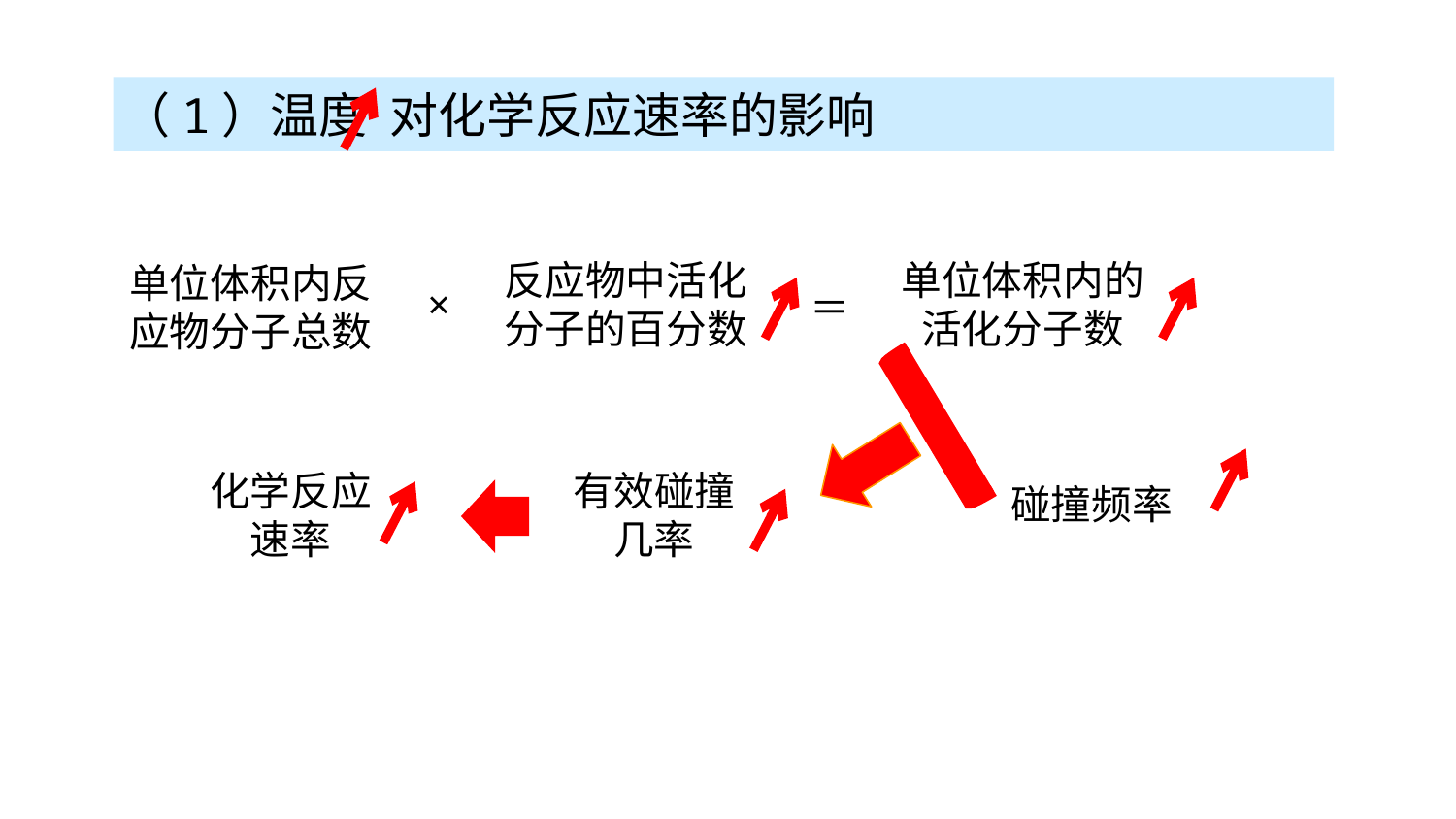

（1）温度  对化学反应速率的影响
反应物中活化分子的百分数
单位体积内的活化分子数
单位体积内反应物分子总数
×
＝

化学反应速率
有效碰撞
几率
碰撞频率